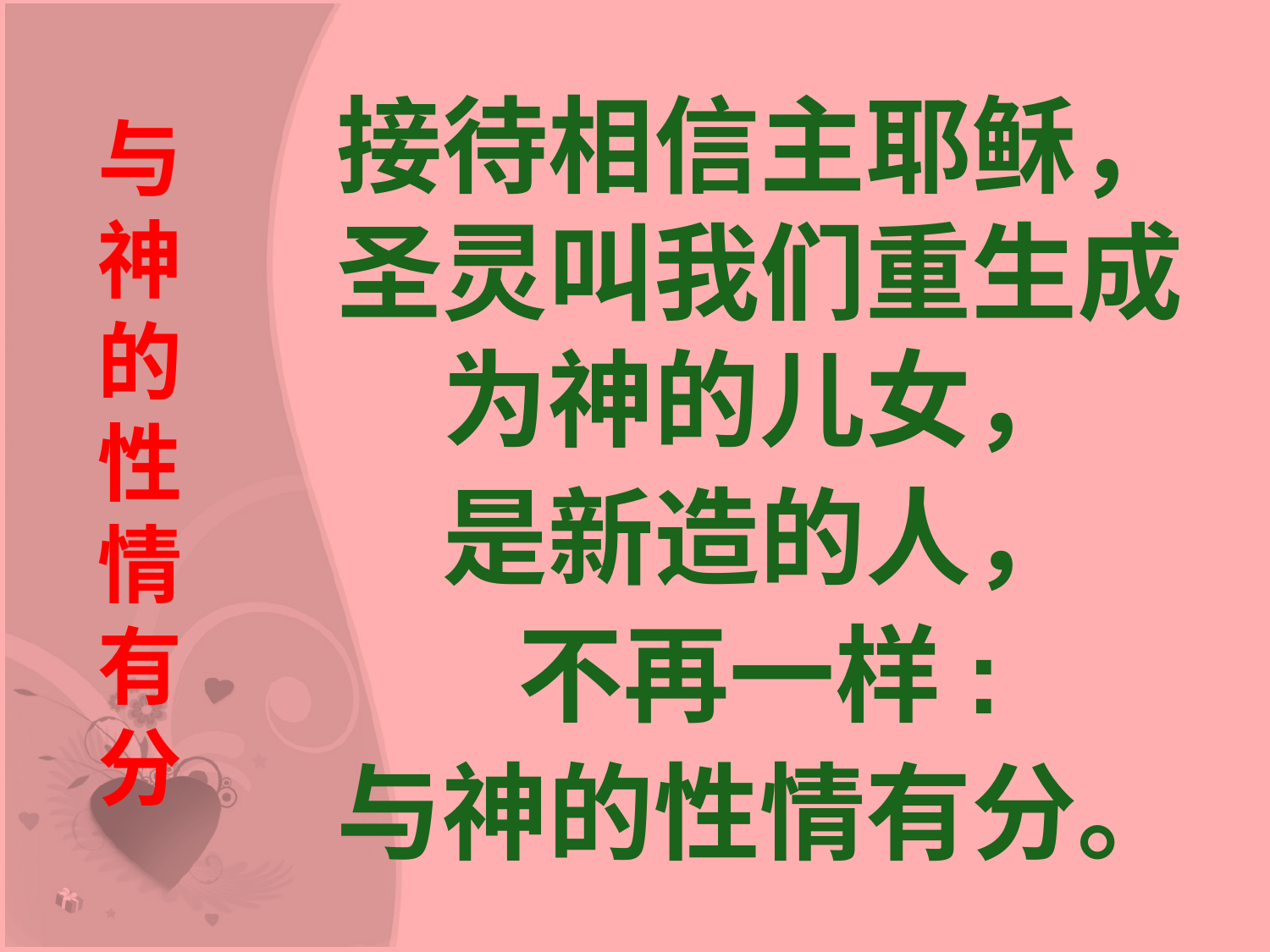

与神的性情有分
接待相信主耶稣，圣灵叫我们重生成为神的儿女，
是新造的人，
不再一样:
与神的性情有分。